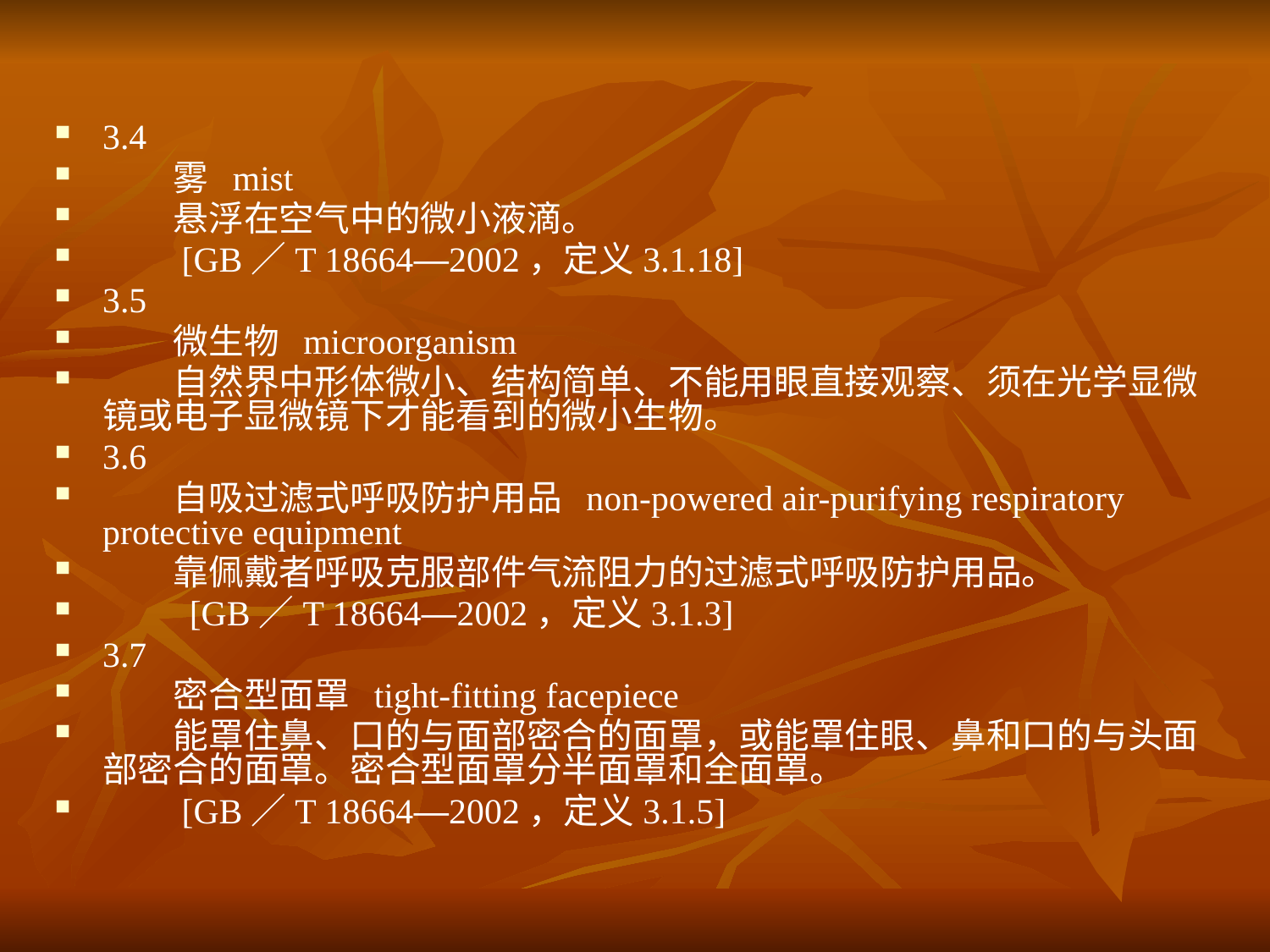

3.4
　　雾  mist
　　悬浮在空气中的微小液滴。
　　[GB／T 18664—2002，定义3.1.18]
3.5
　　微生物  microorganism
　　自然界中形体微小、结构简单、不能用眼直接观察、须在光学显微镜或电子显微镜下才能看到的微小生物。
3.6
　　自吸过滤式呼吸防护用品  non-powered air-purifying respiratory protective equipment
　　靠佩戴者呼吸克服部件气流阻力的过滤式呼吸防护用品。
　　 [GB／T 18664—2002，定义3.1.3]
3.7
　　密合型面罩  tight-fitting facepiece
　　能罩住鼻、口的与面部密合的面罩，或能罩住眼、鼻和口的与头面部密合的面罩。密合型面罩分半面罩和全面罩。
　　[GB／T 18664—2002，定义3.1.5]